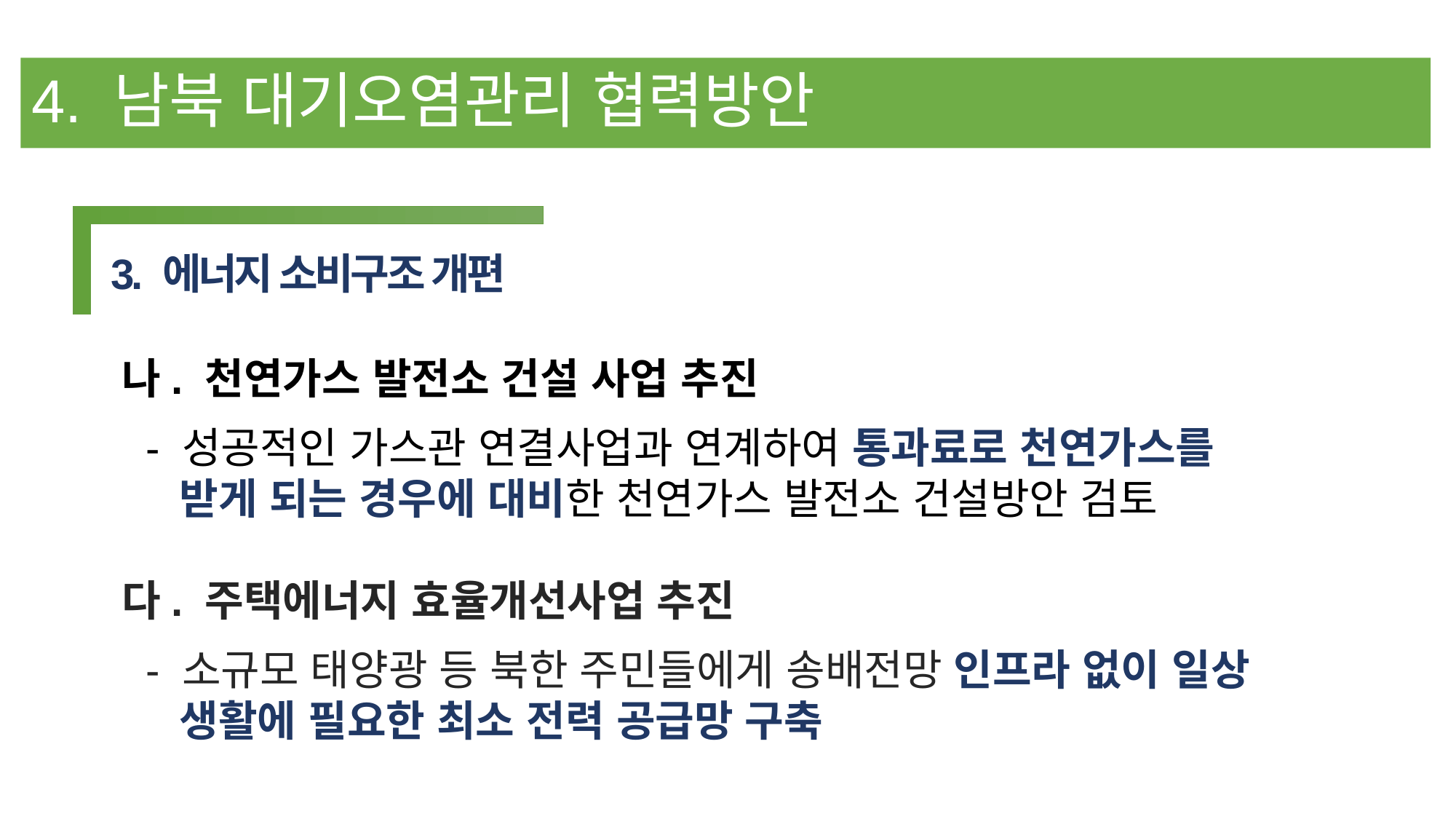

# 4. 남북 대기오염관리 협력방안

3. 에너지 소비구조 개편
나. 천연가스 발전소 건설 사업 추진

  - 성공적인 가스관 연결사업과 연계하여 통과료로 천연가스를
    받게 되는 경우에 대비한 천연가스 발전소 건설방안 검토

다. 주택에너지 효율개선사업 추진

  - 소규모 태양광 등 북한 주민들에게 송배전망 인프라 없이 일상
    생활에 필요한 최소 전력 공급망 구축